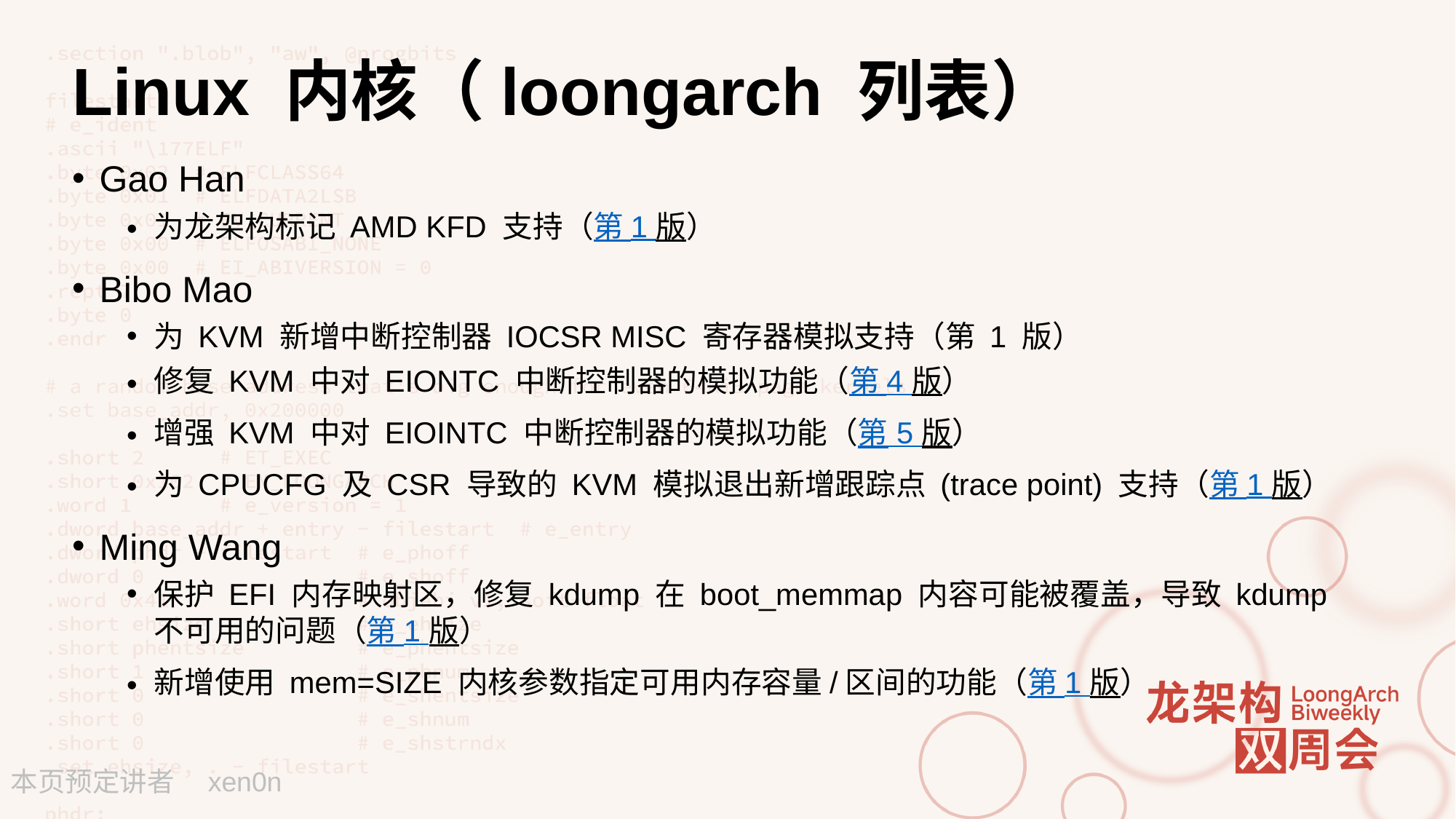

# Linux 内核（loongarch 列表）
Gao Han
为龙架构标记 AMD KFD 支持（第 1 版）
Bibo Mao
为 KVM 新增中断控制器 IOCSR MISC 寄存器模拟支持（第 1 版）
修复 KVM 中对 EIONTC 中断控制器的模拟功能（第 4 版）
增强 KVM 中对 EIOINTC 中断控制器的模拟功能（第 5 版）
为 CPUCFG 及 CSR 导致的 KVM 模拟退出新增跟踪点 (trace point) 支持（第 1 版）
Ming Wang
保护 EFI 内存映射区，修复 kdump 在 boot_memmap 内容可能被覆盖，导致 kdump 不可用的问题（第 1 版）
新增使用 mem=SIZE 内核参数指定可用内存容量/区间的功能（第 1 版）
xen0n